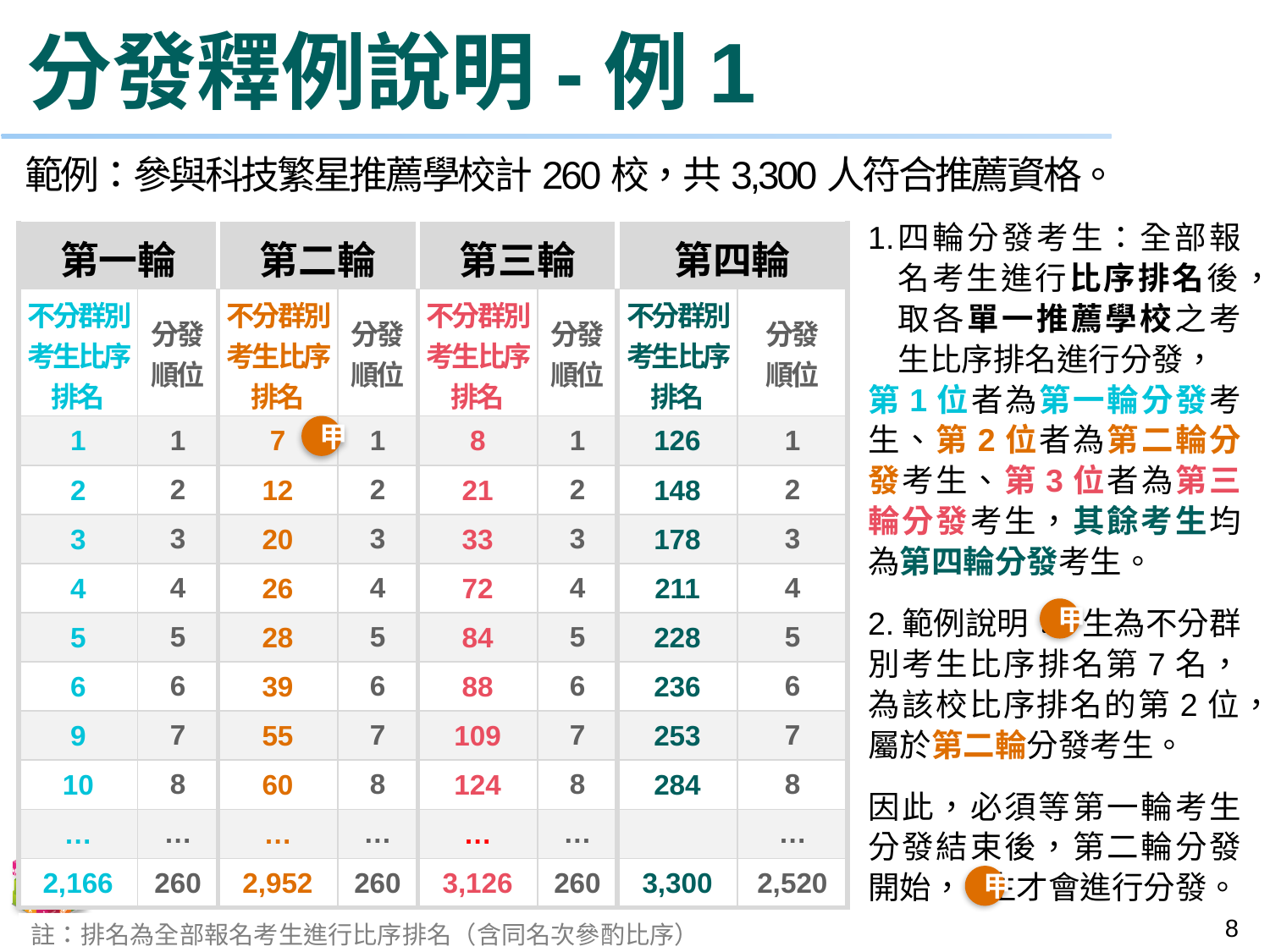

# 分發釋例說明-例1
範例：參與科技繁星推薦學校計260校，共3,300人符合推薦資格。
四輪分發考生：全部報名考生進行比序排名後，取各單一推薦學校之考生比序排名進行分發，
第1位者為第一輪分發考生、第2位者為第二輪分發考生、第3位者為第三輪分發考生，其餘考生均為第四輪分發考生。
2.範例說明：   生為不分群別考生比序排名第7名，為該校比序排名的第2位，屬於第二輪分發考生。
因此，必須等第一輪考生分發結束後，第二輪分發開始，   生才會進行分發。
| 第一輪 |  | 第二輪 |  | 第三輪 |  | 第四輪 |  |
| --- | --- | --- | --- | --- | --- | --- | --- |
| 不分群別考生比序排名 | 分發 順位 | 不分群別考生比序排名 | 分發 順位 | 不分群別考生比序排名 | 分發 順位 | 不分群別考生比序排名 | 分發 順位 |
| 1 | 1 | 7 | 1 | 8 | 1 | 126 | 1 |
| 2 | 2 | 12 | 2 | 21 | 2 | 148 | 2 |
| 3 | 3 | 20 | 3 | 33 | 3 | 178 | 3 |
| 4 | 4 | 26 | 4 | 72 | 4 | 211 | 4 |
| 5 | 5 | 28 | 5 | 84 | 5 | 228 | 5 |
| 6 | 6 | 39 | 6 | 88 | 6 | 236 | 6 |
| 9 | 7 | 55 | 7 | 109 | 7 | 253 | 7 |
| 10 | 8 | 60 | 8 | 124 | 8 | 284 | 8 |
| … | … | … | … | … | … |  | … |
| 2,166 | 260 | 2,952 | 260 | 3,126 | 260 | 3,300 | 2,520 |
甲
甲
甲
8
註：排名為全部報名考生進行比序排名（含同名次參酌比序）